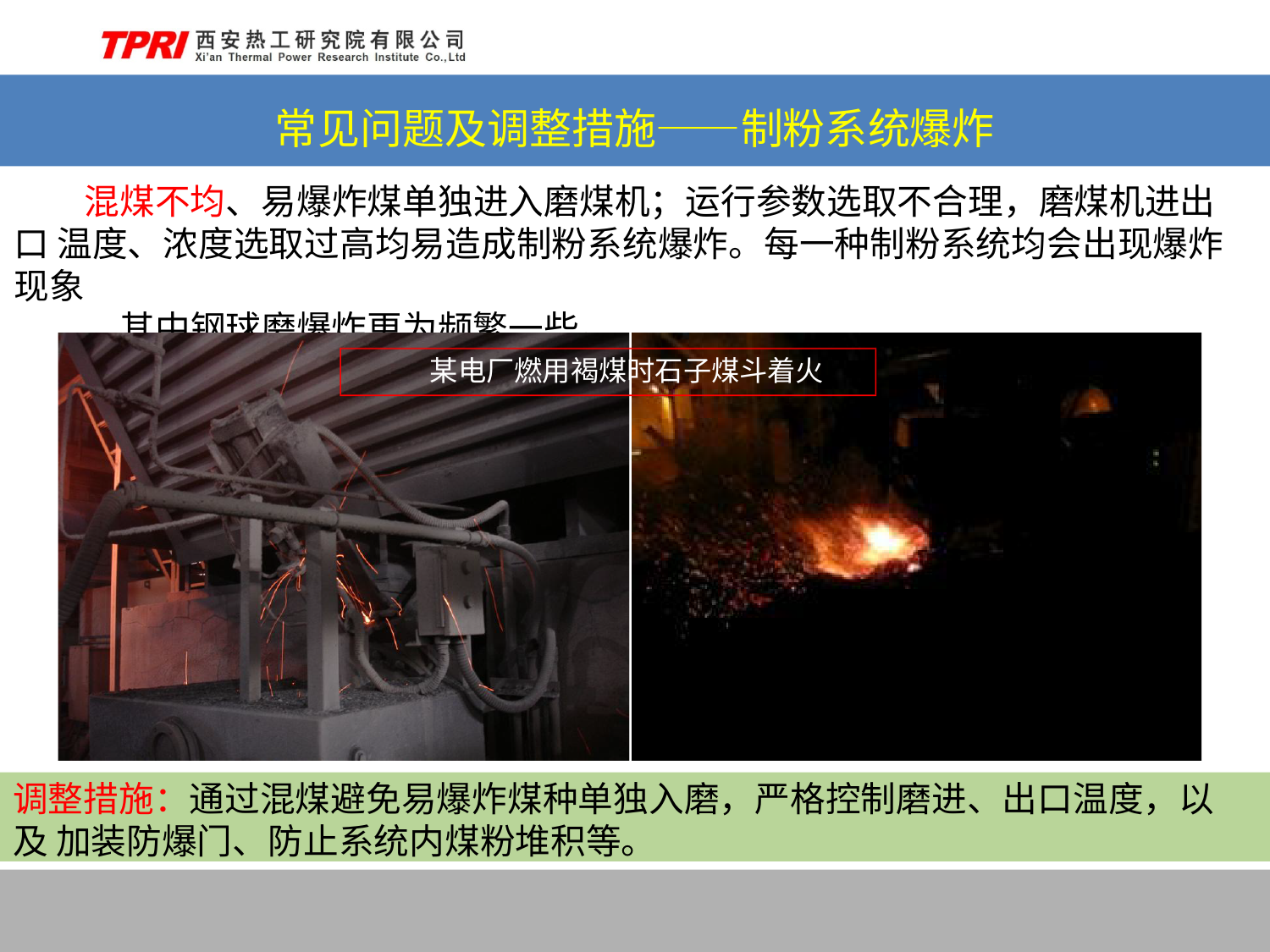

# 常见问题及调整措施——制粉系统爆炸
混煤不均、易爆炸煤单独进入磨煤机；运行参数选取不合理，磨煤机进出口 温度、浓度选取过高均易造成制粉系统爆炸。每一种制粉系统均会出现爆炸现象
，其中钢球磨爆炸更为频繁一些。

某电厂燃用褐煤时石子煤斗着火
调整措施：通过混煤避免易爆炸煤种单独入磨，严格控制磨进、出口温度，以及 加装防爆门、防止系统内煤粉堆积等。